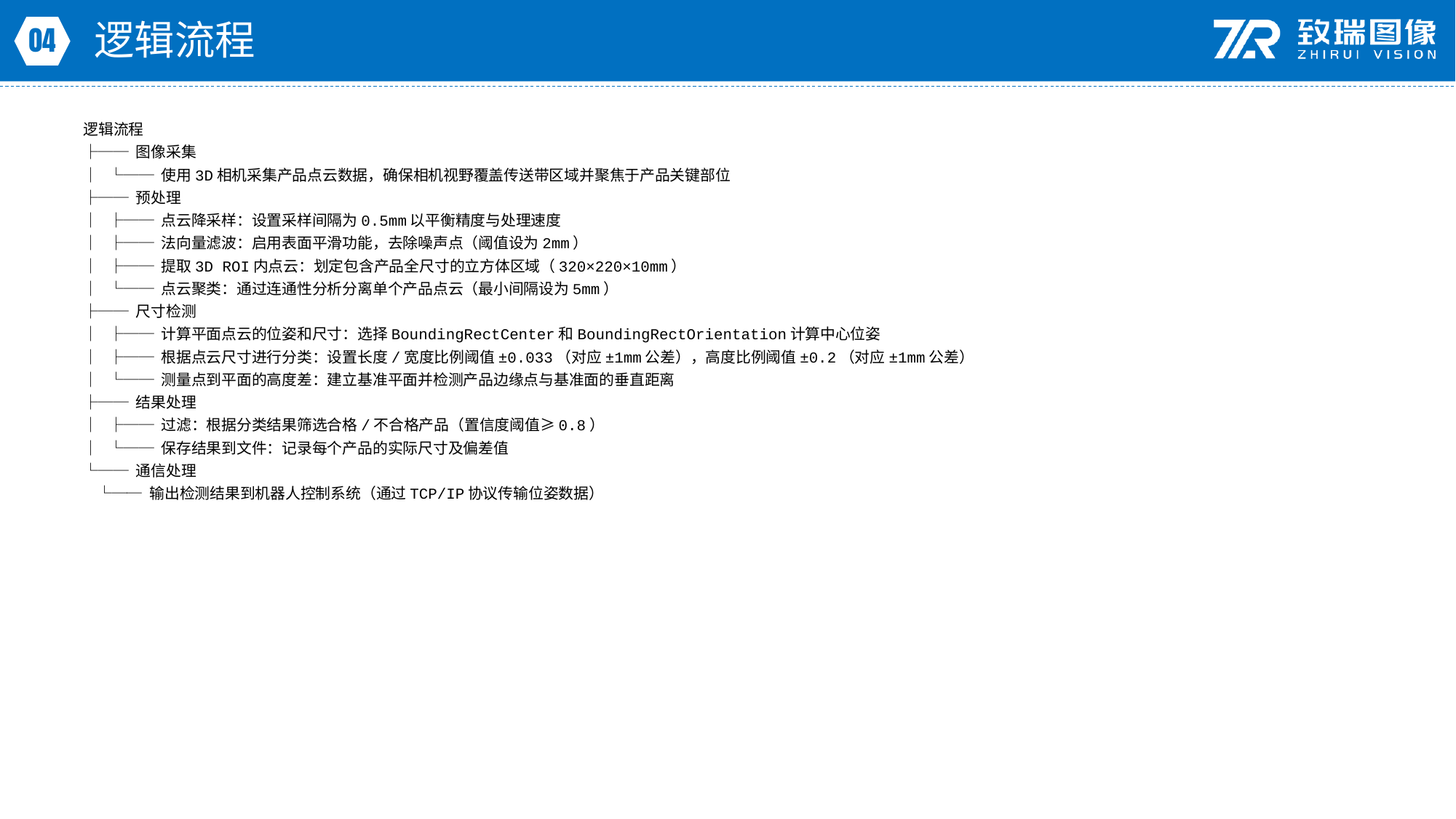

逻辑流程
04

逻辑流程
├── 图像采集
│   └── 使用3D相机采集产品点云数据，确保相机视野覆盖传送带区域并聚焦于产品关键部位
├── 预处理
│   ├── 点云降采样：设置采样间隔为0.5mm以平衡精度与处理速度
│   ├── 法向量滤波：启用表面平滑功能，去除噪声点（阈值设为2mm）
│   ├── 提取3D ROI内点云：划定包含产品全尺寸的立方体区域（320×220×10mm）
│   └── 点云聚类：通过连通性分析分离单个产品点云（最小间隔设为5mm）
├── 尺寸检测
│   ├── 计算平面点云的位姿和尺寸：选择BoundingRectCenter和BoundingRectOrientation计算中心位姿
│   ├── 根据点云尺寸进行分类：设置长度/宽度比例阈值±0.033（对应±1mm公差），高度比例阈值±0.2（对应±1mm公差）
│   └── 测量点到平面的高度差：建立基准平面并检测产品边缘点与基准面的垂直距离
├── 结果处理
│   ├── 过滤：根据分类结果筛选合格/不合格产品（置信度阈值≥0.8）
│   └── 保存结果到文件：记录每个产品的实际尺寸及偏差值
└── 通信处理
    └── 输出检测结果到机器人控制系统（通过TCP/IP协议传输位姿数据）